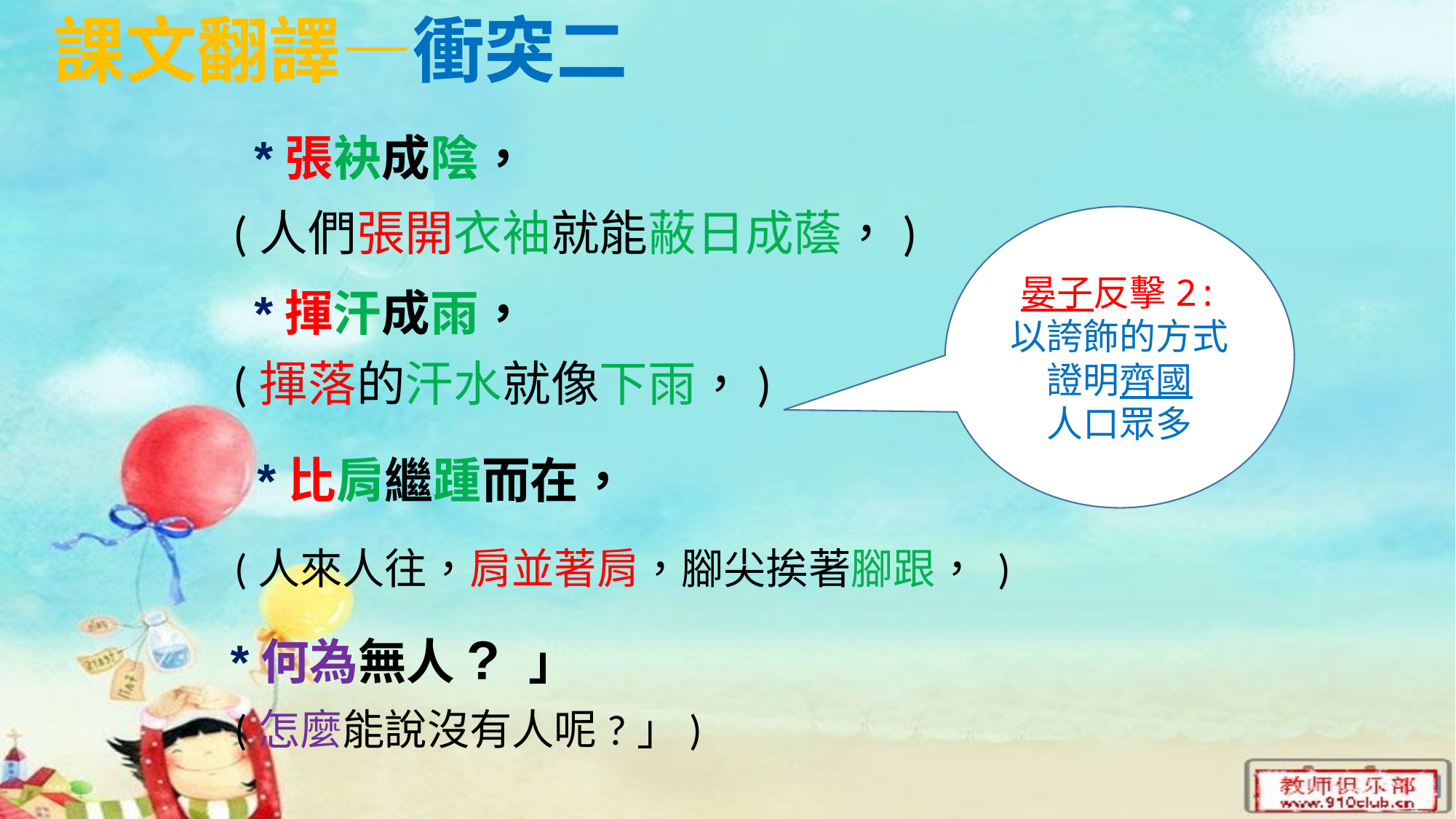

# 課文翻譯—衝突二
*張袂成陰，
 (人們張開衣袖就能蔽日成蔭，)
晏子反擊2:
以誇飾的方式證明齊國
人口眾多
*揮汗成雨，
 (揮落的汗水就像下雨，)
*比肩繼踵而在，
(人來人往，肩並著肩，腳尖挨著腳跟， )
*何為無人? 」
(怎麼能說沒有人呢?」)